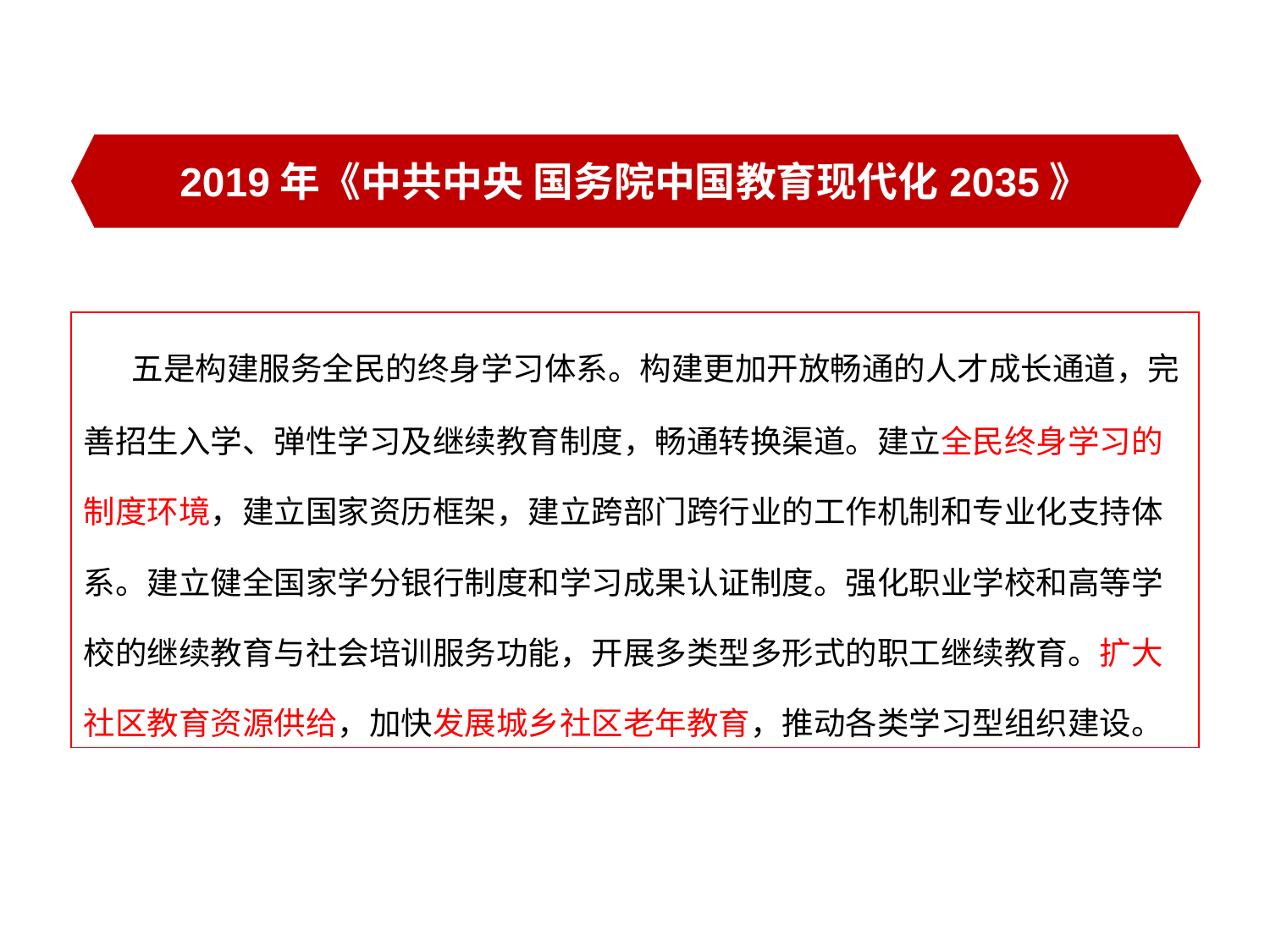

2019年《中共中央 国务院中国教育现代化2035》
    五是构建服务全民的终身学习体系。构建更加开放畅通的人才成长通道，完善招生入学、弹性学习及继续教育制度，畅通转换渠道。建立全民终身学习的制度环境，建立国家资历框架，建立跨部门跨行业的工作机制和专业化支持体系。建立健全国家学分银行制度和学习成果认证制度。强化职业学校和高等学校的继续教育与社会培训服务功能，开展多类型多形式的职工继续教育。扩大社区教育资源供给，加快发展城乡社区老年教育，推动各类学习型组织建设。